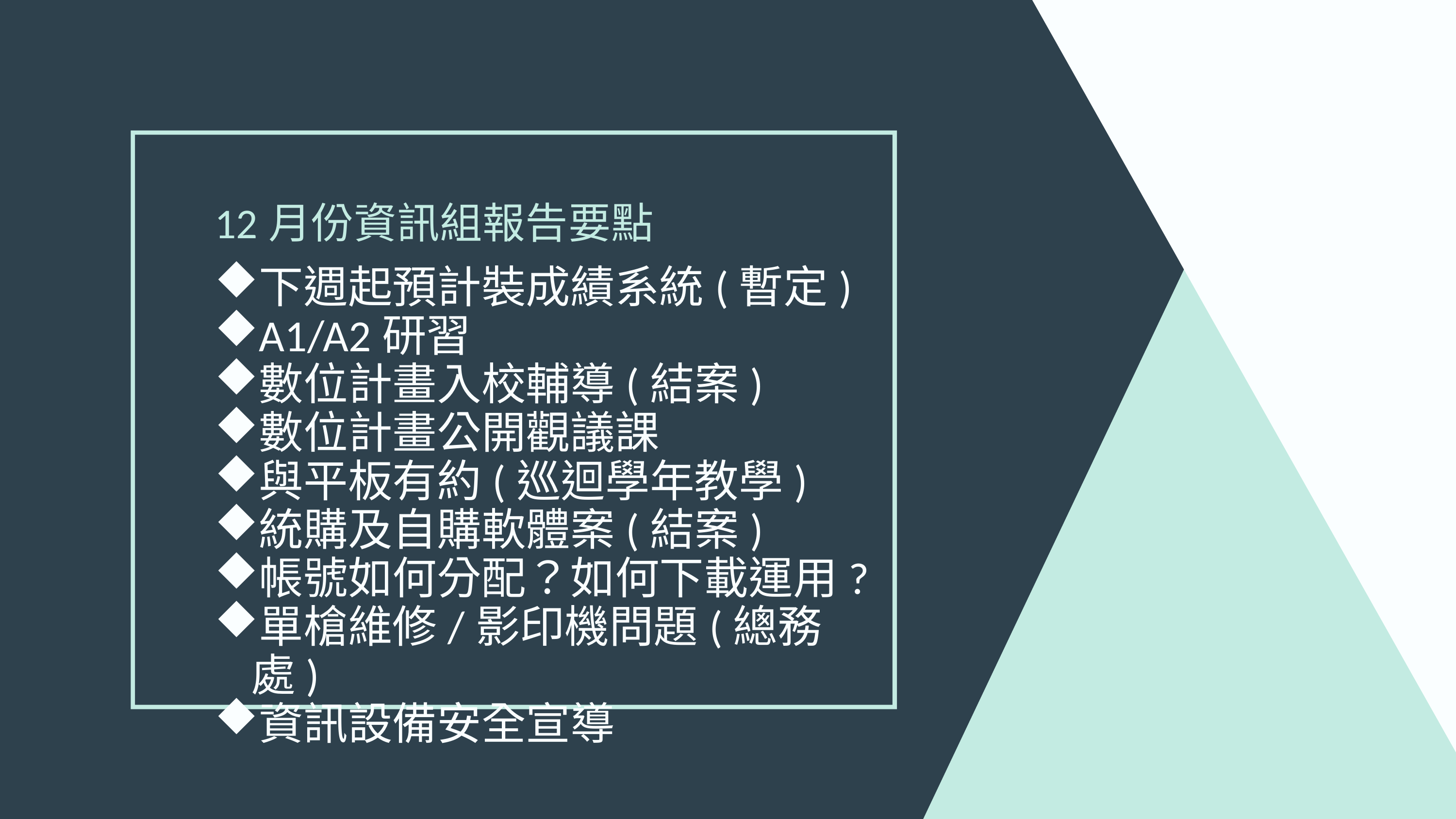

12月份資訊組報告要點
下週起預計裝成績系統(暫定)
A1/A2研習
數位計畫入校輔導(結案)
數位計畫公開觀議課
與平板有約(巡迴學年教學)
統購及自購軟體案(結案)
帳號如何分配？如何下載運用?
單槍維修/影印機問題(總務處)
資訊設備安全宣導